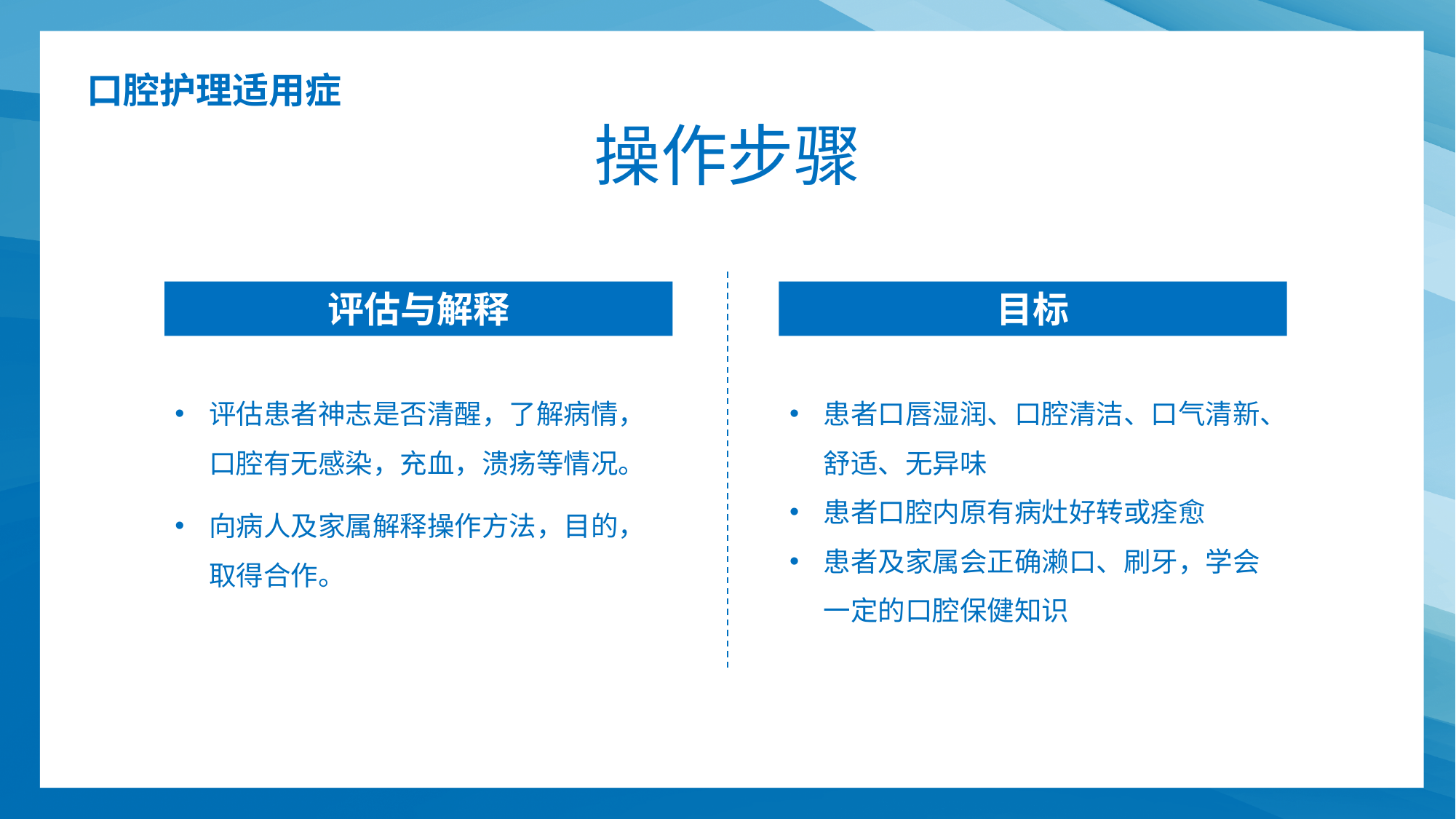

口腔护理适用症
操作步骤
评估与解释
目标
评估患者神志是否清醒，了解病情，口腔有无感染，充血，溃疡等情况。
向病人及家属解释操作方法，目的，取得合作。

患者口唇湿润、口腔清洁、口气清新、舒适、无异味
患者口腔内原有病灶好转或痊愈
患者及家属会正确濑口、刷牙，学会一定的口腔保健知识